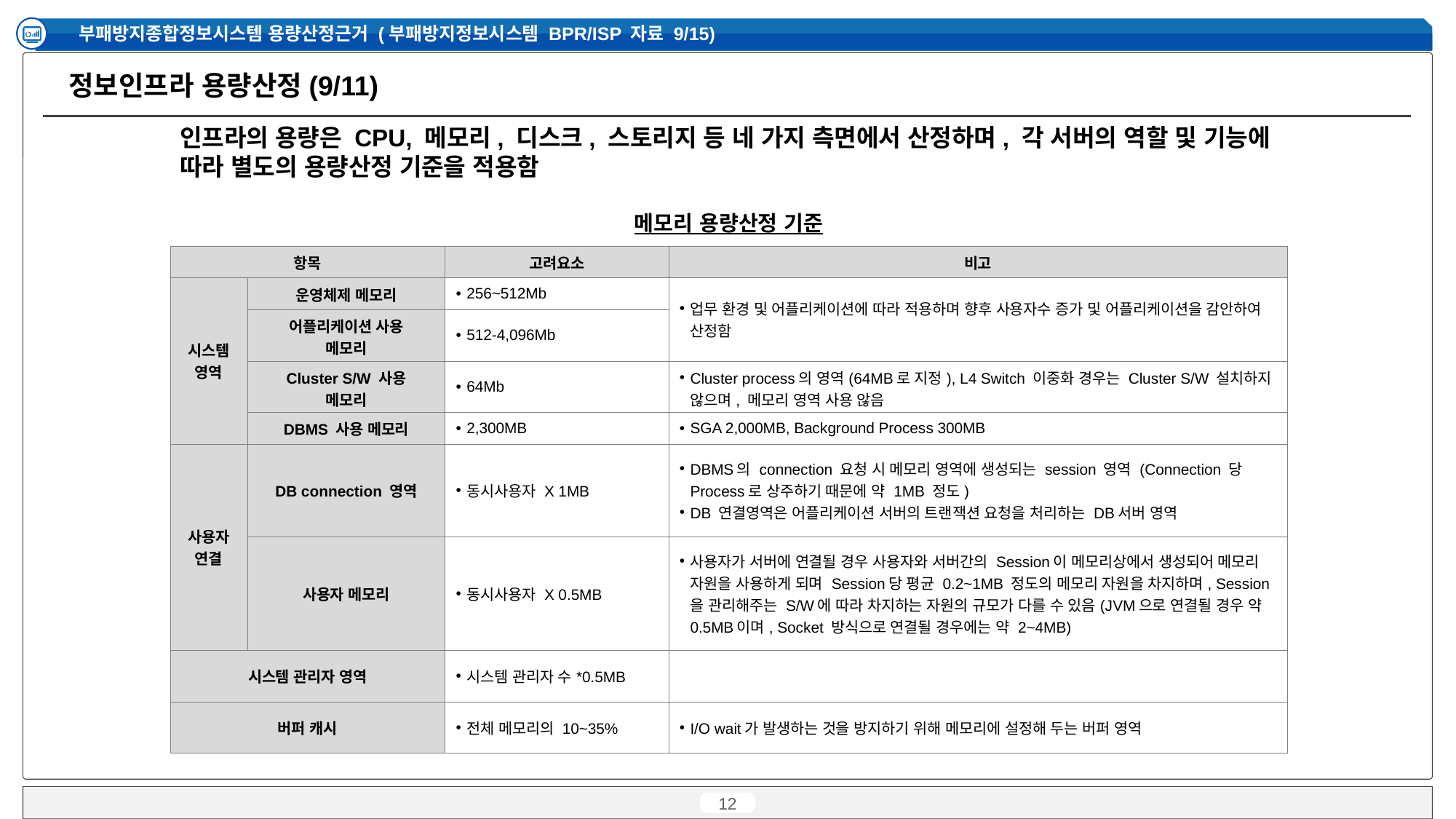

부패방지종합정보시스템 용량산정근거 (부패방지정보시스템 BPR/ISP 자료 9/15)
정보인프라 용량산정(9/11)
인프라의 용량은 CPU, 메모리, 디스크, 스토리지 등 네 가지 측면에서 산정하며, 각 서버의 역할 및 기능에 따라 별도의 용량산정 기준을 적용함
메모리 용량산정 기준
| 항목 |  | 고려요소 | 비고 |
| --- | --- | --- | --- |
| 시스템 영역 | 운영체제 메모리 | 256~512Mb | 업무 환경 및 어플리케이션에 따라 적용하며 향후 사용자수 증가 및 어플리케이션을 감안하여 산정함 |
|  | 어플리케이션 사용 메모리 | 512-4,096Mb |  |
|  | Cluster S/W 사용 메모리 | 64Mb | Cluster process의 영역(64MB로 지정), L4 Switch 이중화 경우는 Cluster S/W 설치하지 않으며, 메모리 영역 사용 않음 |
|  | DBMS 사용 메모리 | 2,300MB | SGA 2,000MB, Background Process 300MB |
| 사용자 연결 | DB connection 영역 | 동시사용자 X 1MB | DBMS의 connection 요청 시 메모리 영역에 생성되는 session 영역 (Connection 당 Process로 상주하기 때문에 약 1MB 정도) DB 연결영역은 어플리케이션 서버의 트랜잭션 요청을 처리하는 DB서버 영역 |
|  | 사용자 메모리 | 동시사용자 X 0.5MB | 사용자가 서버에 연결될 경우 사용자와 서버간의 Session이 메모리상에서 생성되어 메모리 자원을 사용하게 되며 Session당 평균 0.2~1MB 정도의 메모리 자원을 차지하며, Session을 관리해주는 S/W에 따라 차지하는 자원의 규모가 다를 수 있음(JVM으로 연결될 경우 약 0.5MB이며, Socket 방식으로 연결될 경우에는 약 2~4MB) |
| 시스템 관리자 영역 |  | 시스템 관리자 수\*0.5MB |  |
| 버퍼 캐시 |  | 전체 메모리의 10~35% | I/O wait가 발생하는 것을 방지하기 위해 메모리에 설정해 두는 버퍼 영역 |